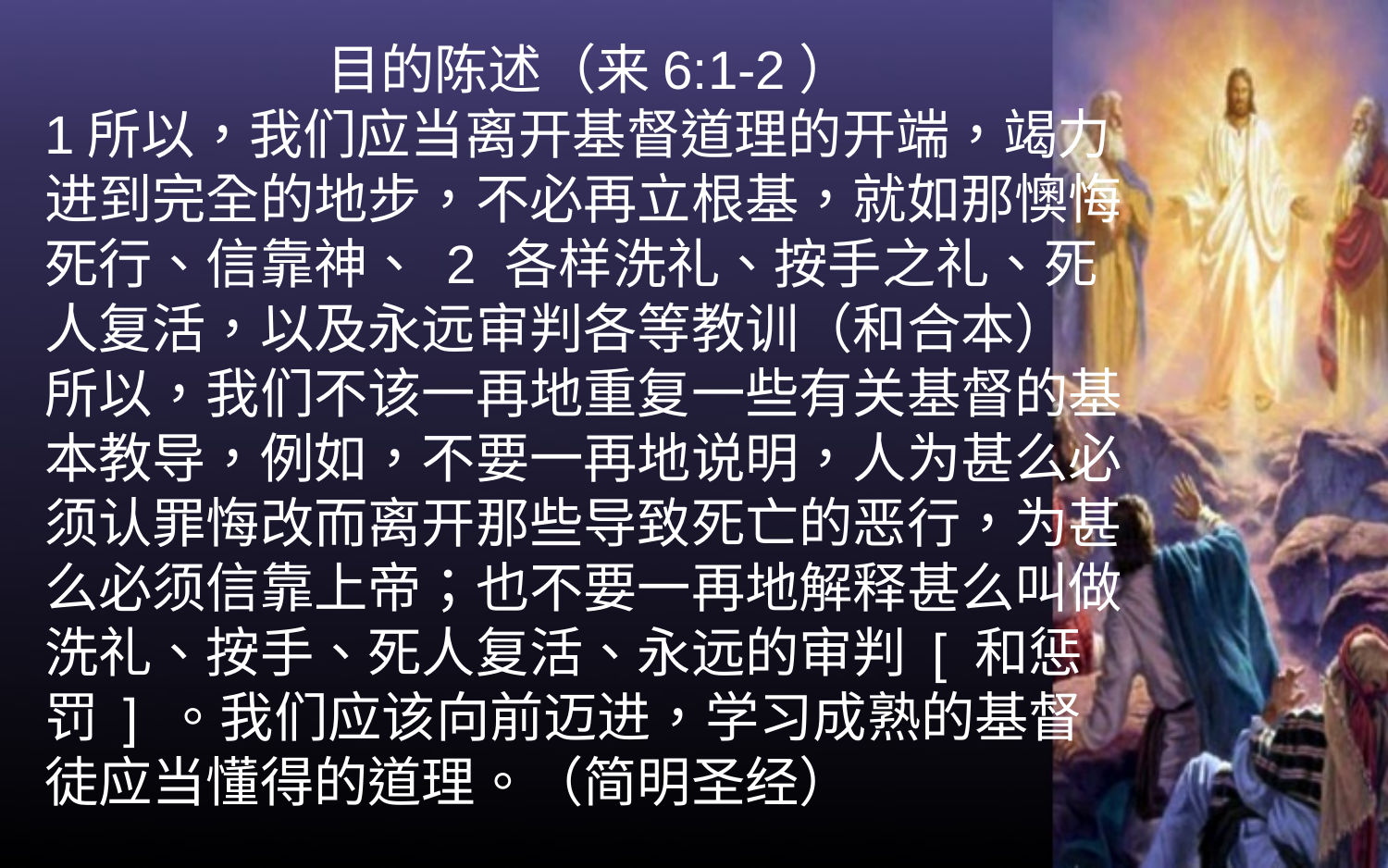

目的陈述（来6:1-2）
1所以，我们应当离开基督道理的开端，竭力进到完全的地步，不必再立根基，就如那懊悔死行、信靠神、 2 各样洗礼、按手之礼、死人复活，以及永远审判各等教训（和合本）
所以，我们不该一再地重复一些有关基督的基本教导，例如，不要一再地说明，人为甚么必须认罪悔改而离开那些导致死亡的恶行，为甚么必须信靠上帝；也不要一再地解释甚么叫做洗礼、按手、死人复活、永远的审判 [ 和惩罚 ] 。我们应该向前迈进，学习成熟的基督徒应当懂得的道理。（简明圣经）